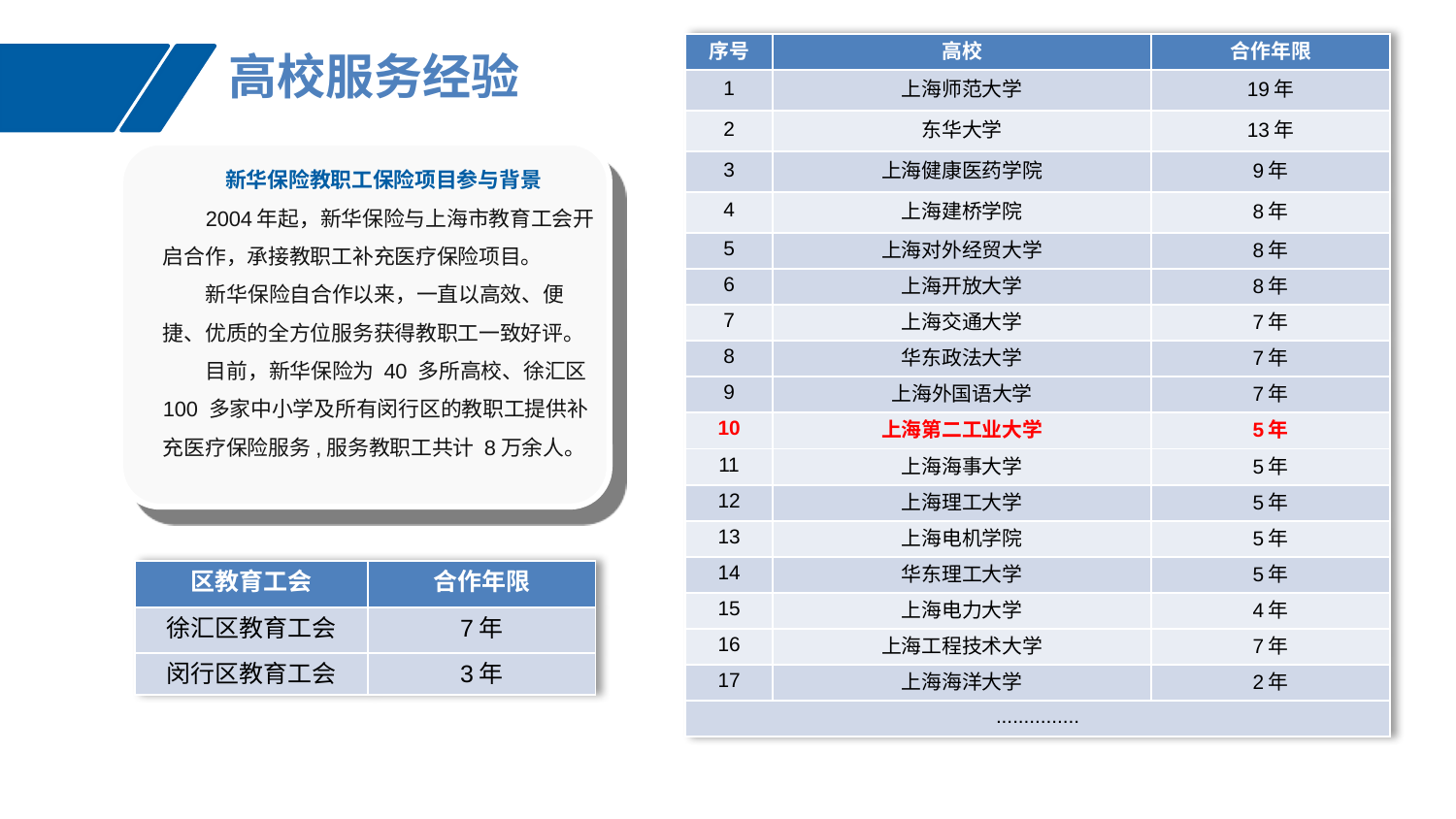

| 序号 | 高校 | 合作年限 |
| --- | --- | --- |
| 1 | 上海师范大学 | 19年 |
| 2 | 东华大学 | 13年 |
| 3 | 上海健康医药学院 | 9年 |
| 4 | 上海建桥学院 | 8年 |
| 5 | 上海对外经贸大学 | 8年 |
| 6 | 上海开放大学 | 8年 |
| 7 | 上海交通大学 | 7年 |
| 8 | 华东政法大学 | 7年 |
| 9 | 上海外国语大学 | 7年 |
| 10 | 上海第二工业大学 | 5年 |
| 11 | 上海海事大学 | 5年 |
| 12 | 上海理工大学 | 5年 |
| 13 | 上海电机学院 | 5年 |
| 14 | 华东理工大学 | 5年 |
| 15 | 上海电力大学 | 4年 |
| 16 | 上海工程技术大学 | 7年 |
| 17 | 上海海洋大学 | 2年 |
| ............... |  |  |

高校服务经验

新华保险教职工保险项目参与背景
2004年起，新华保险与上海市教育工会开启合作，承接教职工补充医疗保险项目。
新华保险自合作以来，一直以高效、便捷、优质的全方位服务获得教职工一致好评。
目前，新华保险为 40 多所高校、徐汇区 100 多家中小学及所有闵行区的教职工提供补充医疗保险服务,服务教职工共计 8万余人。
| 区教育工会 | 合作年限 |
| --- | --- |
| 徐汇区教育工会 | 7年 |
| 闵行区教育工会 | 3年 |